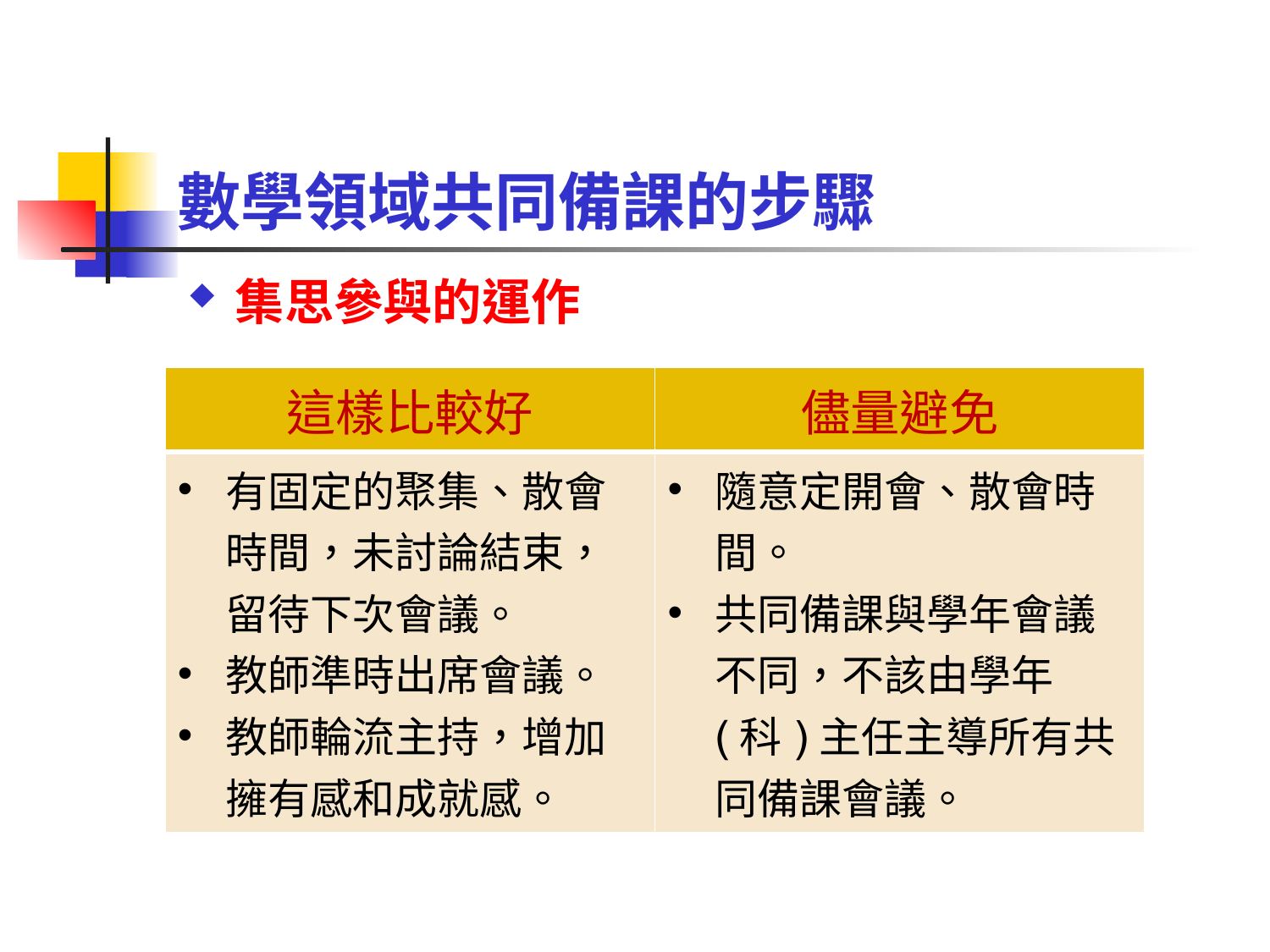

# 數學領域共同備課的步驟
集思參與的運作

| 這樣比較好 | 儘量避免 |
| --- | --- |
| 有固定的聚集、散會時間，未討論結束，留待下次會議。 教師準時出席會議。 教師輪流主持，增加擁有感和成就感。 | 隨意定開會、散會時間。 共同備課與學年會議不同，不該由學年(科)主任主導所有共同備課會議。 |